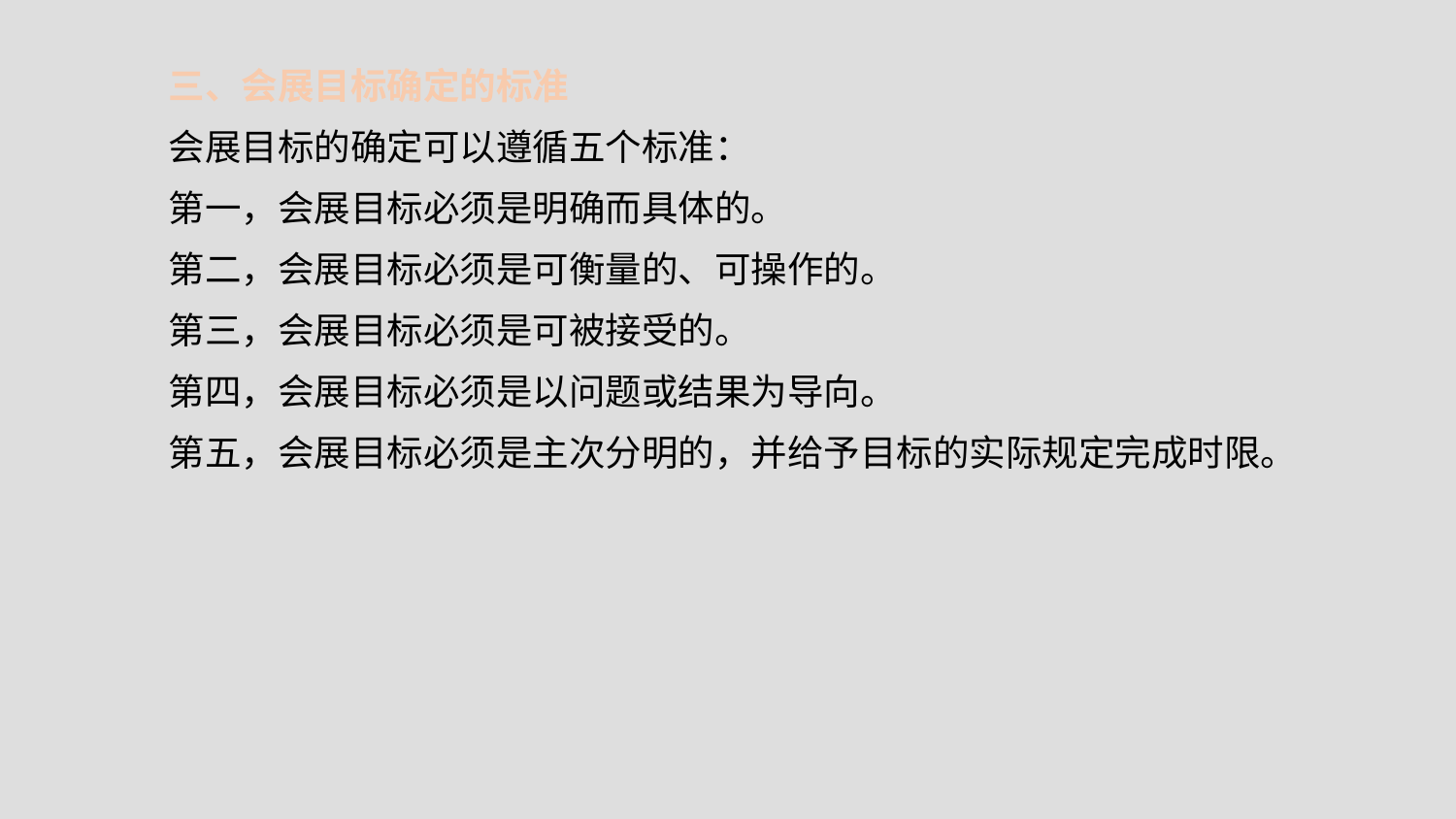

三、会展目标确定的标准
会展目标的确定可以遵循五个标准：
第一，会展目标必须是明确而具体的。
第二，会展目标必须是可衡量的、可操作的。
第三，会展目标必须是可被接受的。
第四，会展目标必须是以问题或结果为导向。
第五，会展目标必须是主次分明的，并给予目标的实际规定完成时限。